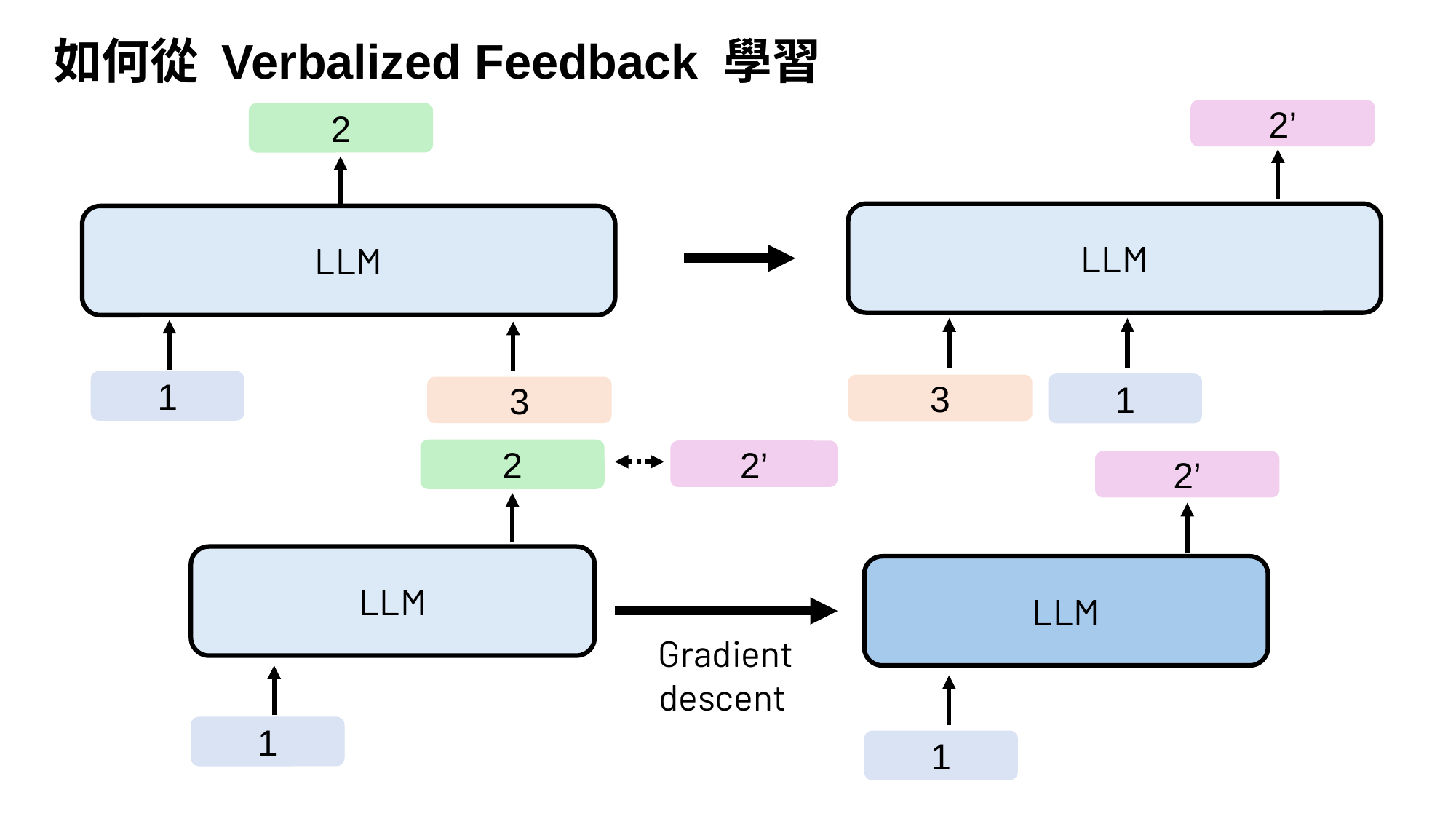

如何從 Verbalized Feedback 學習
2’
2
LLM
LLM
1
1
3
3
2
2’
2’
LLM
LLM
Gradient descent
1
1